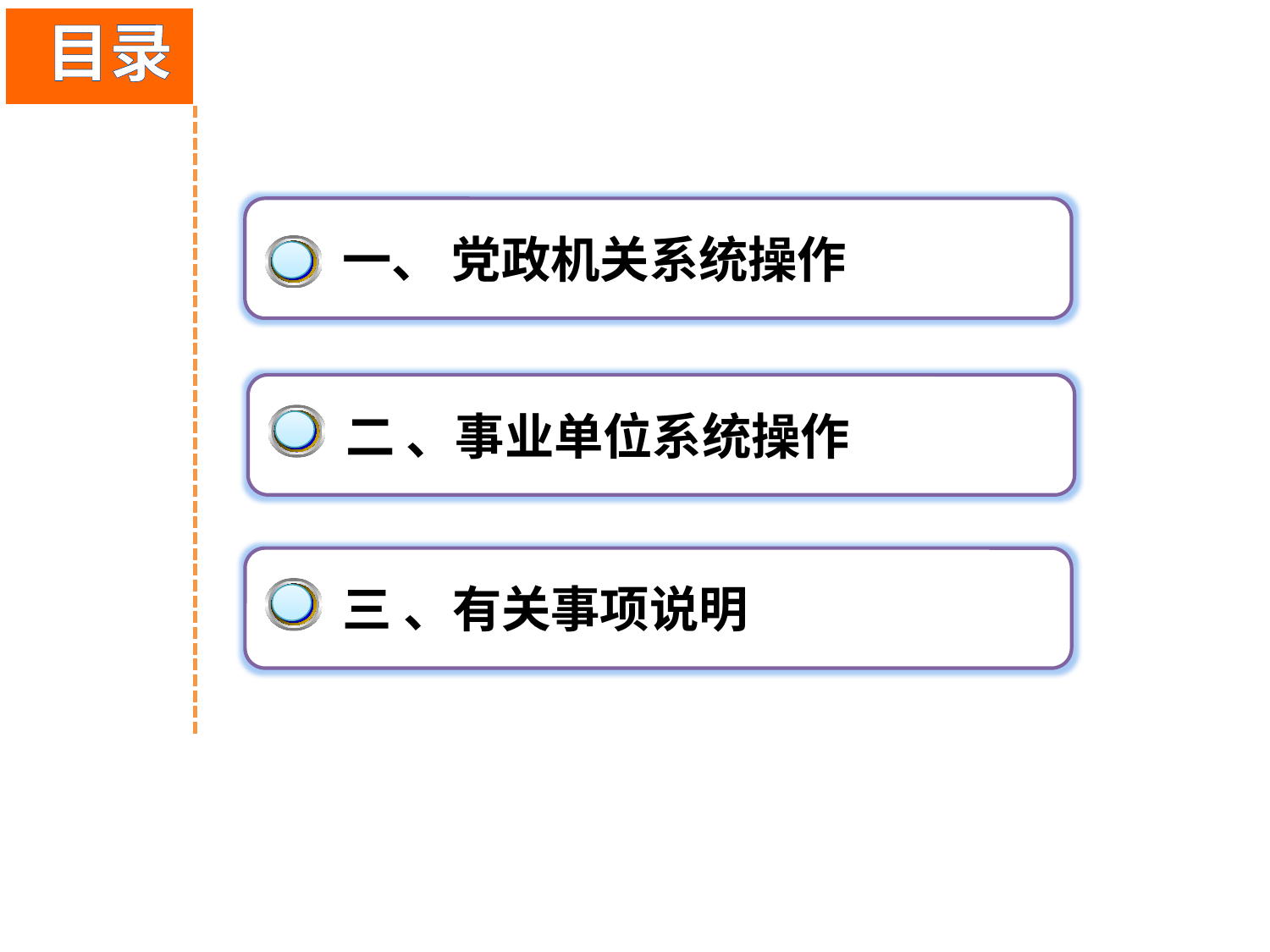

目录
      一、 党政机关系统操作

      二 、事业单位系统操作

      三 、有关事项说明